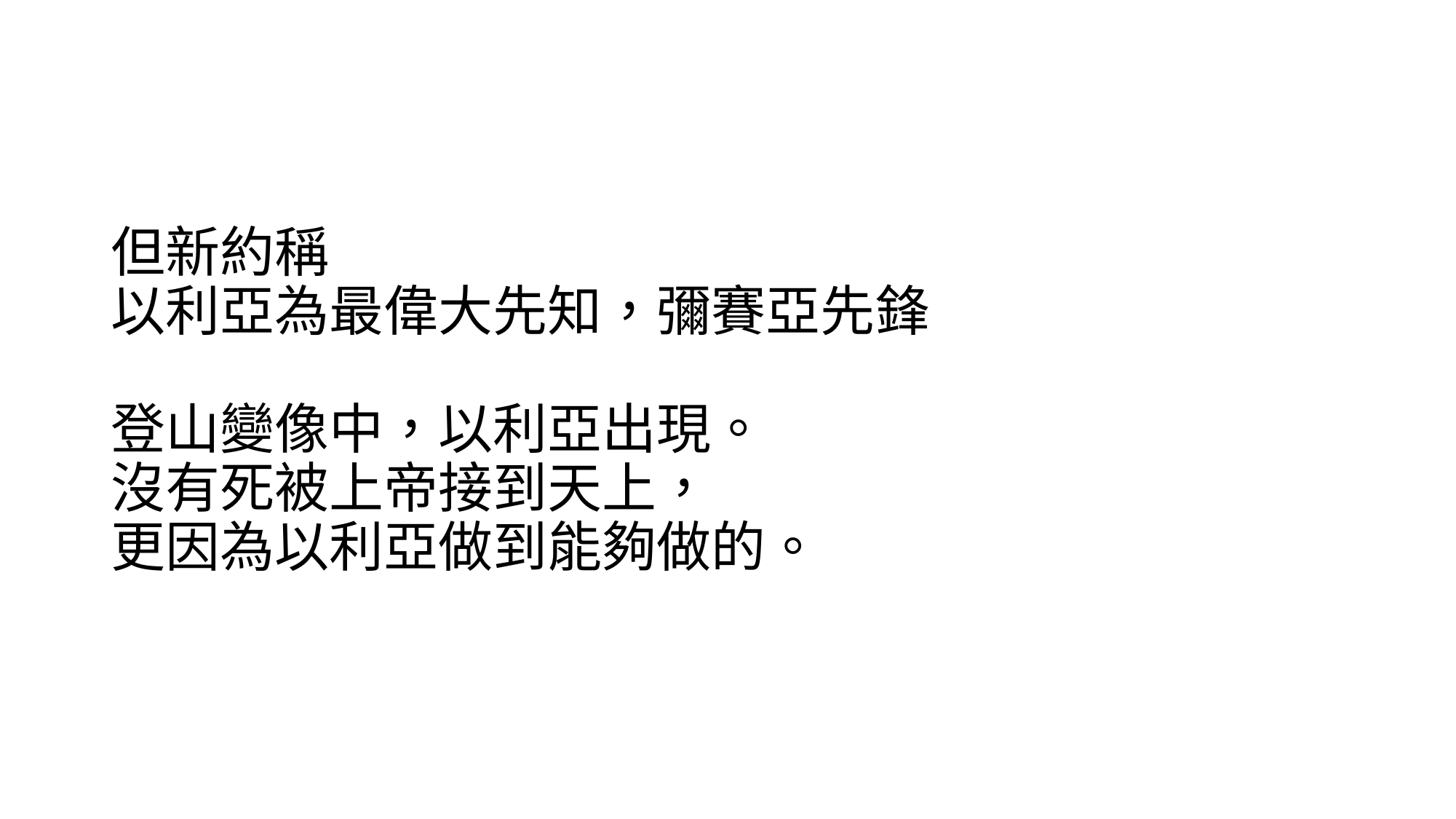

# 但新約稱 以利亞為最偉大先知，彌賽亞先鋒 登山變像中，以利亞出現。 沒有死被上帝接到天上， 更因為以利亞做到能夠做的。